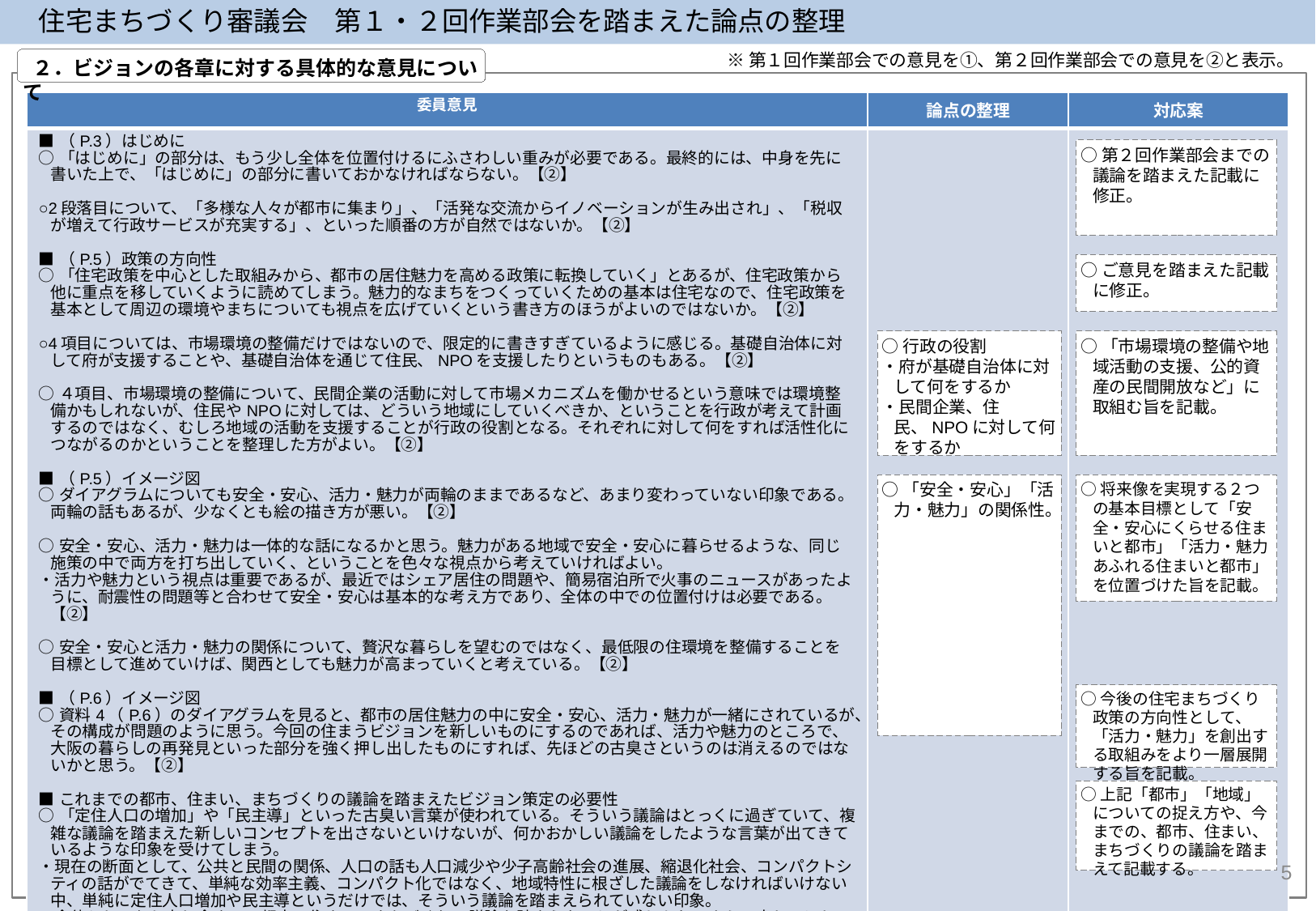

住宅まちづくり審議会　第１・２回作業部会を踏まえた論点の整理
 ２．ビジョンの各章に対する具体的な意見について
※第１回作業部会での意見を①、第２回作業部会での意見を②と表示。

| 委員意見 | 論点の整理 | 対応案 |
| --- | --- | --- |
| ■（P.3）はじめに ○「はじめに」の部分は、もう少し全体を位置付けるにふさわしい重みが必要である。最終的には、中身を先に書いた上で、「はじめに」の部分に書いておかなければならない。【②】 ○2段落目について、「多様な人々が都市に集まり」、「活発な交流からイノベーションが生み出され」、「税収が増えて行政サービスが充実する」、といった順番の方が自然ではないか。【②】 ■（P.5）政策の方向性 ○「住宅政策を中心とした取組みから、都市の居住魅力を高める政策に転換していく」とあるが、住宅政策から他に重点を移していくように読めてしまう。魅力的なまちをつくっていくための基本は住宅なので、住宅政策を基本として周辺の環境やまちについても視点を広げていくという書き方のほうがよいのではないか。【②】 ○4項目については、市場環境の整備だけではないので、限定的に書きすぎているように感じる。基礎自治体に対して府が支援することや、基礎自治体を通じて住民、NPOを支援したりというものもある。【②】 ○４項目、市場環境の整備について、民間企業の活動に対して市場メカニズムを働かせるという意味では環境整備かもしれないが、住民やNPOに対しては、どういう地域にしていくべきか、ということを行政が考えて計画するのではなく、むしろ地域の活動を支援することが行政の役割となる。それぞれに対して何をすれば活性化につながるのかということを整理した方がよい。【②】 ■（P.5）イメージ図 ○ダイアグラムについても安全・安心、活力・魅力が両輪のままであるなど、あまり変わっていない印象である。両輪の話もあるが、少なくとも絵の描き方が悪い。【②】 ○安全・安心、活力・魅力は一体的な話になるかと思う。魅力がある地域で安全・安心に暮らせるような、同じ施策の中で両方を打ち出していく、ということを色々な視点から考えていければよい。 ・活力や魅力という視点は重要であるが、最近ではシェア居住の問題や、簡易宿泊所で火事のニュースがあったように、耐震性の問題等と合わせて安全・安心は基本的な考え方であり、全体の中での位置付けは必要である。【②】 ○安全・安心と活力・魅力の関係について、贅沢な暮らしを望むのではなく、最低限の住環境を整備することを目標として進めていけば、関西としても魅力が高まっていくと考えている。【②】 ■（P.6）イメージ図 ○資料4（P.6）のダイアグラムを見ると、都市の居住魅力の中に安全・安心、活力・魅力が一緒にされているが、その構成が問題のように思う。今回の住まうビジョンを新しいものにするのであれば、活力や魅力のところで、大阪の暮らしの再発見といった部分を強く押し出したものにすれば、先ほどの古臭さというのは消えるのではないかと思う。【②】 ■これまでの都市、住まい、まちづくりの議論を踏まえたビジョン策定の必要性 ○「定住人口の増加」や「民主導」といった古臭い言葉が使われている。そういう議論はとっくに過ぎていて、複雑な議論を踏まえた新しいコンセプトを出さないといけないが、何かおかしい議論をしたような言葉が出てきているような印象を受けてしまう。 ・現在の断面として、公共と民間の関係、人口の話も人口減少や少子高齢社会の進展、縮退化社会、コンパクトシティの話がでてきて、単純な効率主義、コンパクト化ではなく、地域特性に根ざした議論をしなければいけない中、単純に定住人口増加や民主導というだけでは、そういう議論を踏まえられていない印象。 ・全体としてもう少し今までの都市、住まい、まちづくりの議論を踏まえたことが感じられるよう工夫してほしい。【②】 |  |  |
○第２回作業部会までの議論を踏まえた記載に修正。
○ご意見を踏まえた記載に修正。
○行政の役割
・府が基礎自治体に対して何をするか
・民間企業、住民、NPOに対して何をするか
○「市場環境の整備や地域活動の支援、公的資産の民間開放など」に取組む旨を記載。
○「安全・安心」「活力・魅力」の関係性。

○将来像を実現する２つの基本目標として「安全・安心にくらせる住まいと都市」「活力・魅力あふれる住まいと都市」を位置づけた旨を記載。
○今後の住宅まちづくり政策の方向性として、「活力・魅力」を創出する取組みをより一層展開する旨を記載。
○上記「都市」「地域」についての捉え方や、今までの、都市、住まい、まちづくりの議論を踏まえて記載する。
5